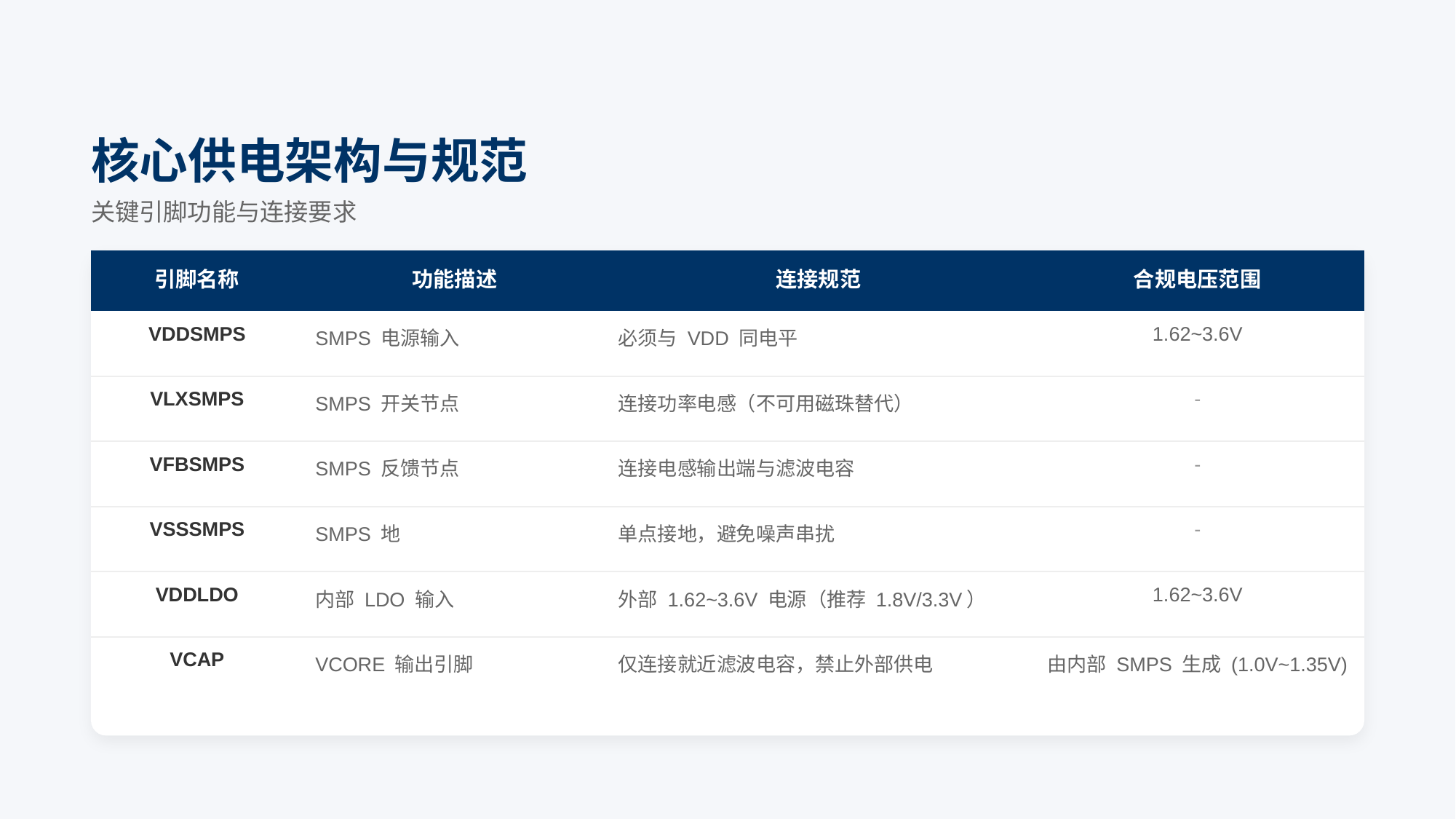

核心供电架构与规范
关键引脚功能与连接要求

| 引脚名称 | 功能描述 | 连接规范 | 合规电压范围 |
| --- | --- | --- | --- |
| VDDSMPS | SMPS 电源输入 | 必须与 VDD 同电平 | 1.62~3.6V |
| VLXSMPS | SMPS 开关节点 | 连接功率电感（不可用磁珠替代） | - |
| VFBSMPS | SMPS 反馈节点 | 连接电感输出端与滤波电容 | - |
| VSSSMPS | SMPS 地 | 单点接地，避免噪声串扰 | - |
| VDDLDO | 内部 LDO 输入 | 外部 1.62~3.6V 电源（推荐 1.8V/3.3V） | 1.62~3.6V |
| VCAP | VCORE 输出引脚 | 仅连接就近滤波电容，禁止外部供电 | 由内部 SMPS 生成 (1.0V~1.35V) |